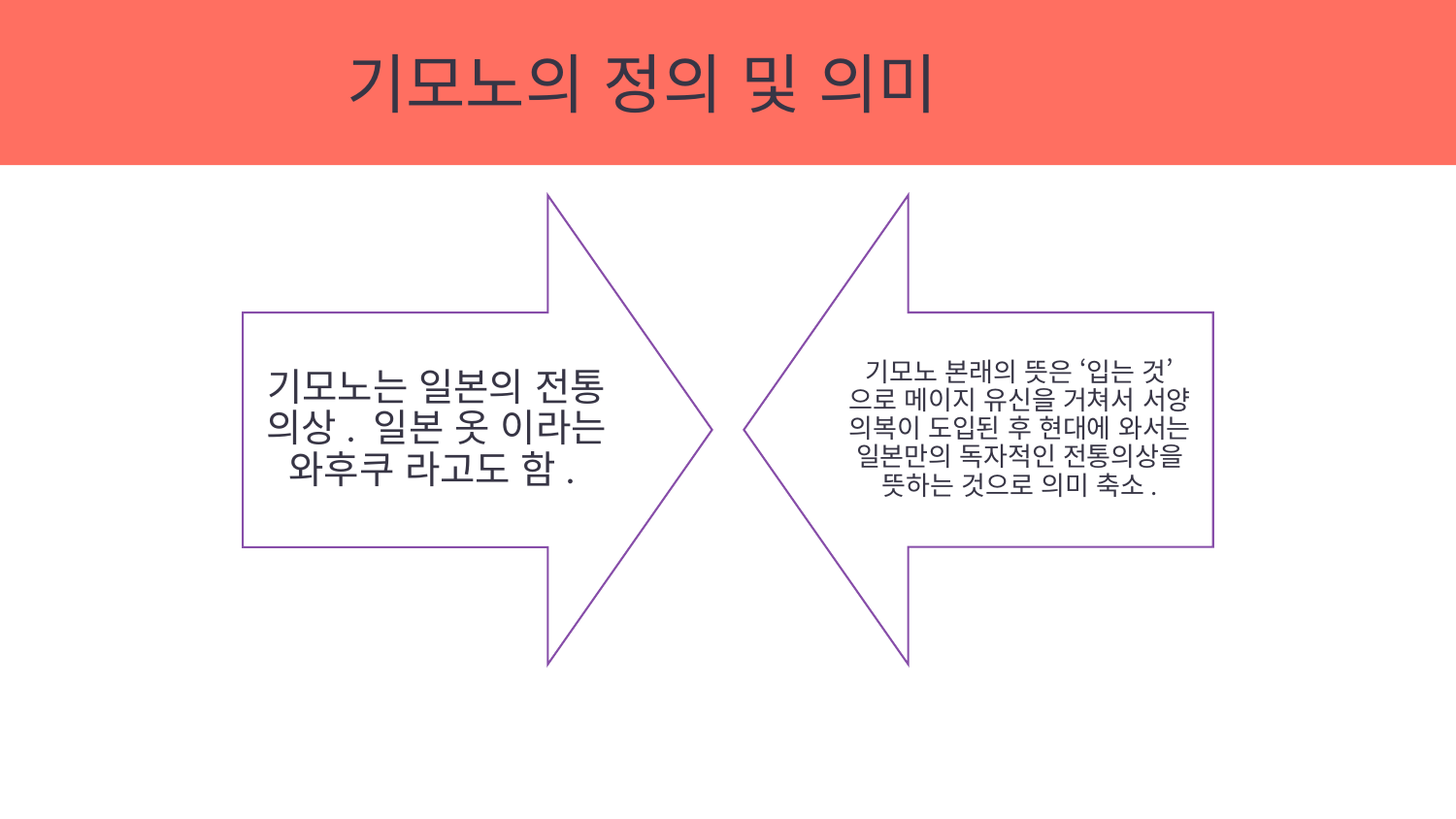

# 기모노의 정의 및 의미
기모노는 일본의 전통 의상. 일본 옷 이라는 와후쿠 라고도 함.
기모노 본래의 뜻은 ‘입는 것’ 으로 메이지 유신을 거쳐서 서양 의복이 도입된 후 현대에 와서는 일본만의 독자적인 전통의상을 뜻하는 것으로 의미 축소.